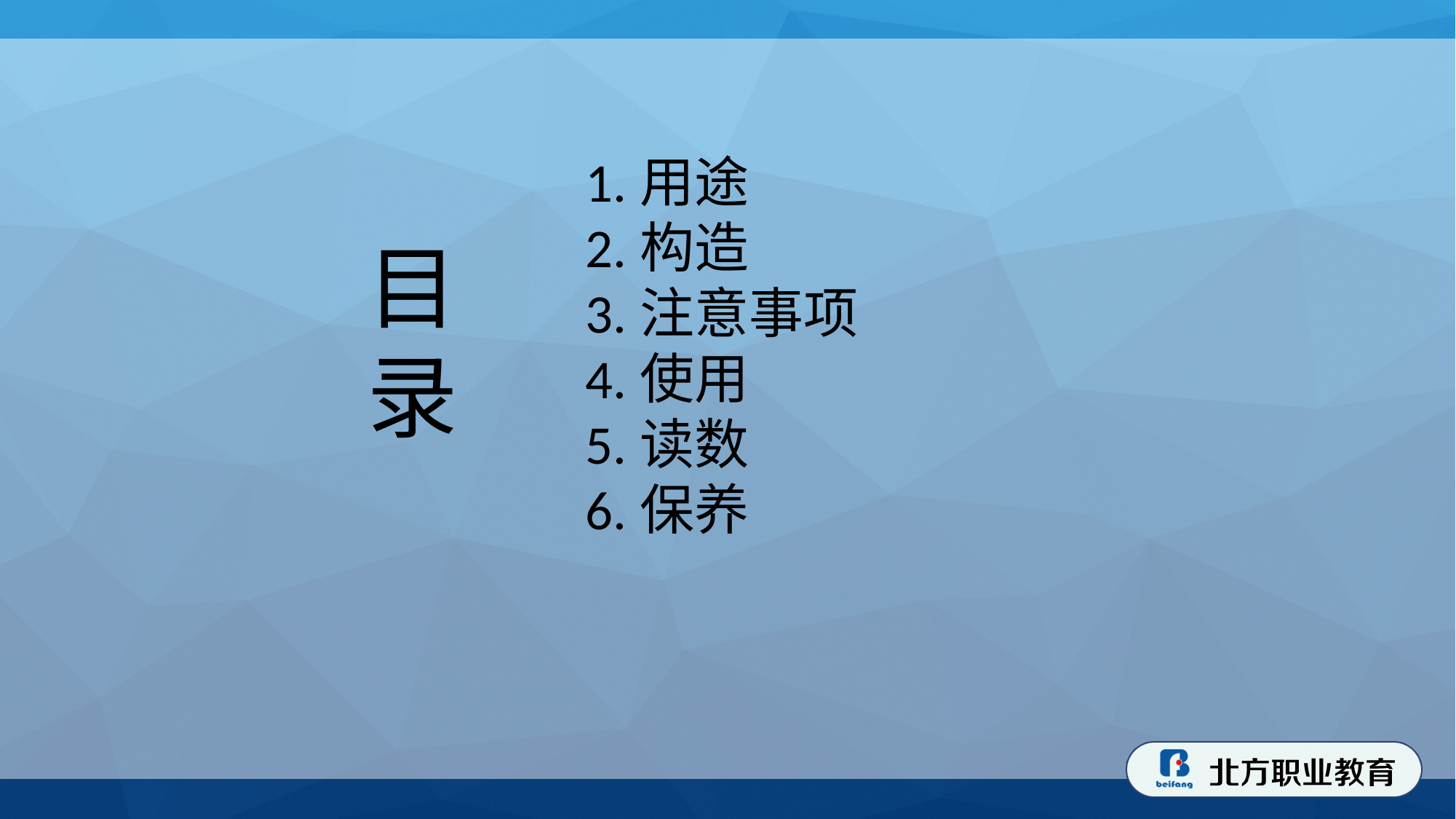

1.用途
2.构造
3.注意事项
4.使用
5.读数
6.保养

目录